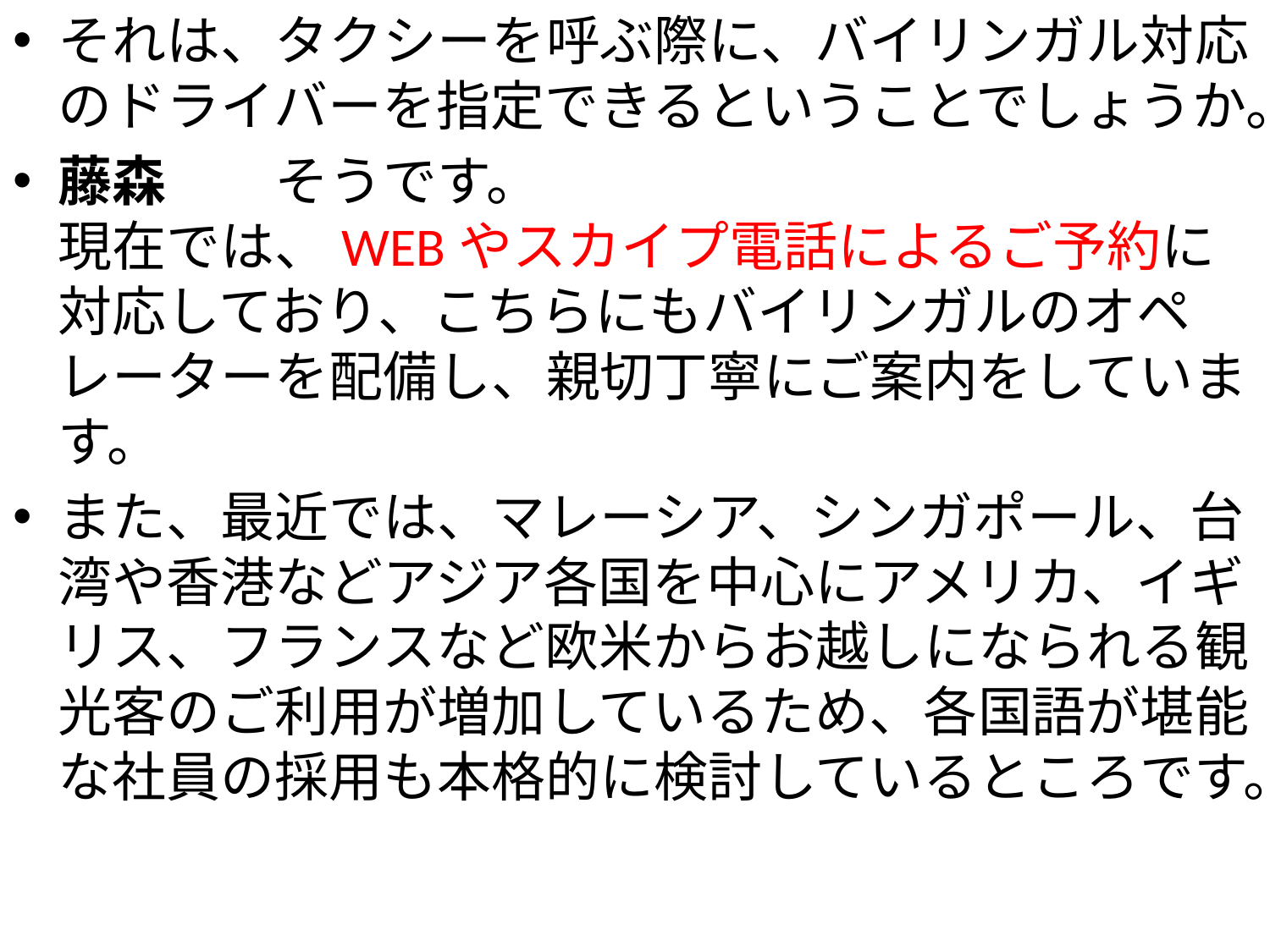

それは、タクシーを呼ぶ際に、バイリンガル対応のドライバーを指定できるということでしょうか。
藤森　　そうです。
現在では、WEBやスカイプ電話によるご予約に対応しており、こちらにもバイリンガルのオペレーターを配備し、親切丁寧にご案内をしています。
また、最近では、マレーシア、シンガポール、台湾や香港などアジア各国を中心にアメリカ、イギリス、フランスなど欧米からお越しになられる観光客のご利用が増加しているため、各国語が堪能な社員の採用も本格的に検討しているところです。